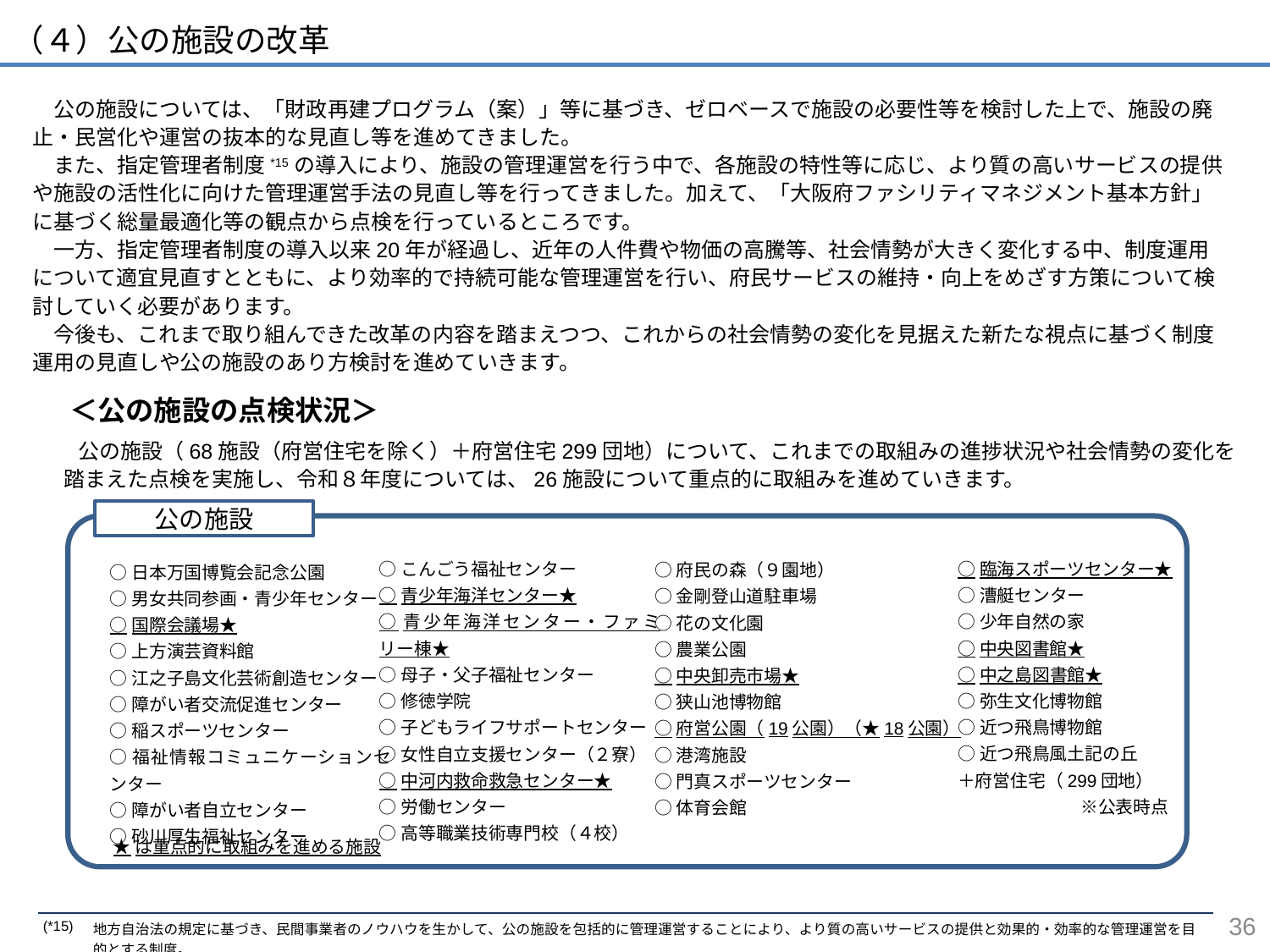

（４）公の施設の改革
　公の施設については、「財政再建プログラム（案）」等に基づき、ゼロベースで施設の必要性等を検討した上で、施設の廃止・民営化や運営の抜本的な見直し等を進めてきました。
　また、指定管理者制度*15の導入により、施設の管理運営を行う中で、各施設の特性等に応じ、より質の高いサービスの提供や施設の活性化に向けた管理運営手法の見直し等を行ってきました。加えて、「大阪府ファシリティマネジメント基本方針」に基づく総量最適化等の観点から点検を行っているところです。
　一方、指定管理者制度の導入以来20年が経過し、近年の人件費や物価の高騰等、社会情勢が大きく変化する中、制度運用について適宜見直すとともに、より効率的で持続可能な管理運営を行い、府民サービスの維持・向上をめざす方策について検討していく必要があります。
　今後も、これまで取り組んできた改革の内容を踏まえつつ、これからの社会情勢の変化を見据えた新たな視点に基づく制度運用の見直しや公の施設のあり方検討を進めていきます。
　　＜公の施設の点検状況＞
  公の施設（68施設（府営住宅を除く）＋府営住宅299団地）について、これまでの取組みの進捗状況や社会情勢の変化を
踏まえた点検を実施し、令和８年度については、26施設について重点的に取組みを進めていきます。
公の施設

○臨海スポーツセンター★
○漕艇センター
○少年自然の家
○中央図書館★
○中之島図書館★
○弥生文化博物館
○近つ飛鳥博物館
○近つ飛鳥風土記の丘
＋府営住宅（299団地）
　　　　　　　※公表時点

○こんごう福祉センター
○青少年海洋センター★
○青少年海洋センター・ファミリー棟★
○母子・父子福祉センター
○修徳学院
○子どもライフサポートセンター
○女性自立支援センター（２寮）
○中河内救命救急センター★
○労働センター
○高等職業技術専門校（４校）

○府民の森（９園地）
○金剛登山道駐車場
○花の文化園
○農業公園
○中央卸売市場★
○狭山池博物館
○府営公園（19公園）（★18公園）
○港湾施設
○門真スポーツセンター
○体育会館

○日本万国博覧会記念公園
○男女共同参画・青少年センター
○国際会議場★
○上方演芸資料館
○江之子島文化芸術創造センター
○障がい者交流促進センター
○稲スポーツセンター
○福祉情報コミュニケーションセンター
○障がい者自立センター
○砂川厚生福祉センター
★は重点的に取組みを進める施設
36
| (\*15) | 地方自治法の規定に基づき、民間事業者のノウハウを生かして、公の施設を包括的に管理運営することにより、より質の高いサービスの提供と効果的・効率的な管理運営を目的とする制度。 |
| --- | --- |